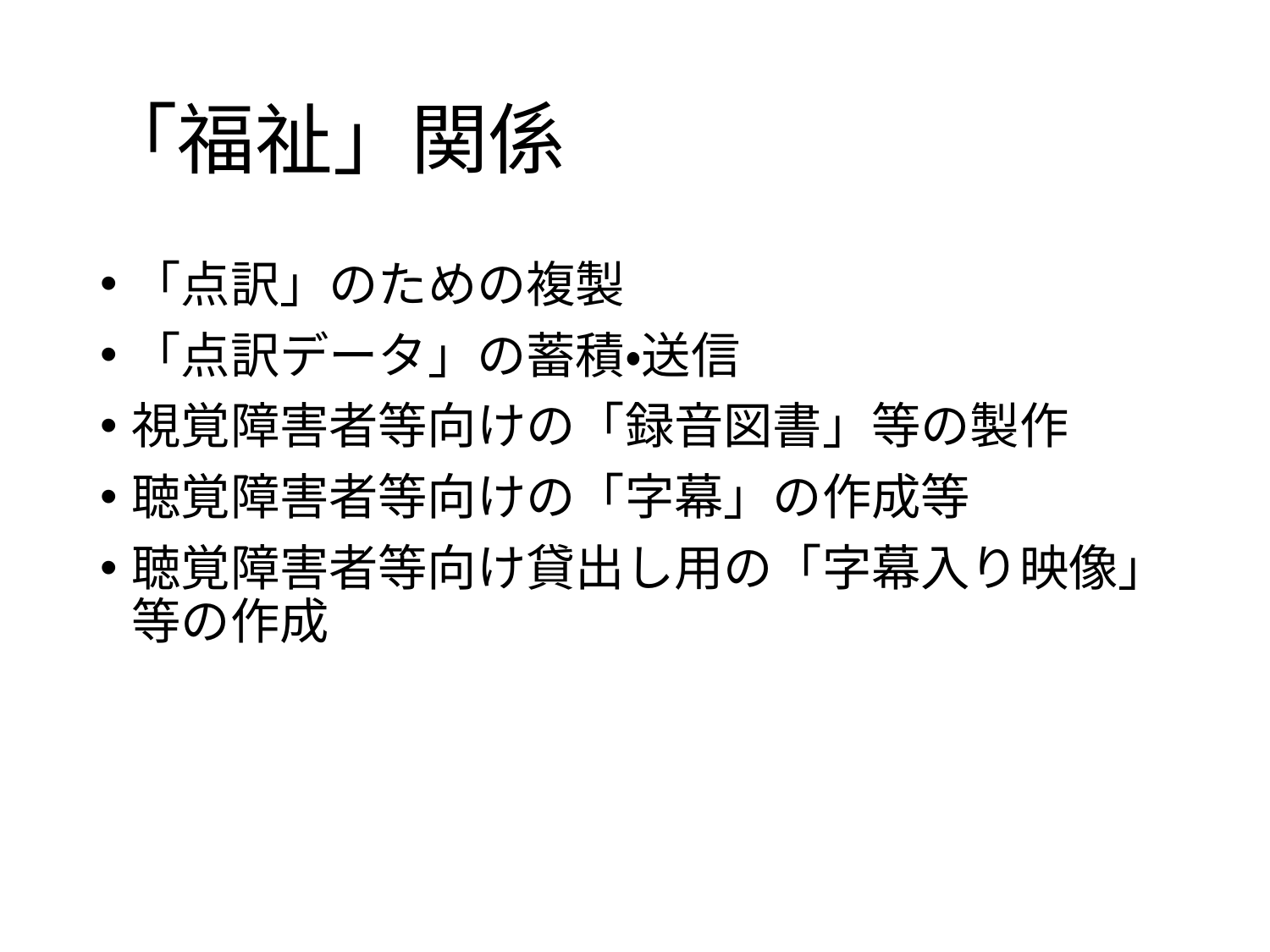

# 「福祉」関係
「点訳」のための複製
「点訳データ」の蓄積・送信
視覚障害者等向けの「録音図書」等の製作
聴覚障害者等向けの「字幕」の作成等
聴覚障害者等向け貸出し用の「字幕入り映像」等の作成